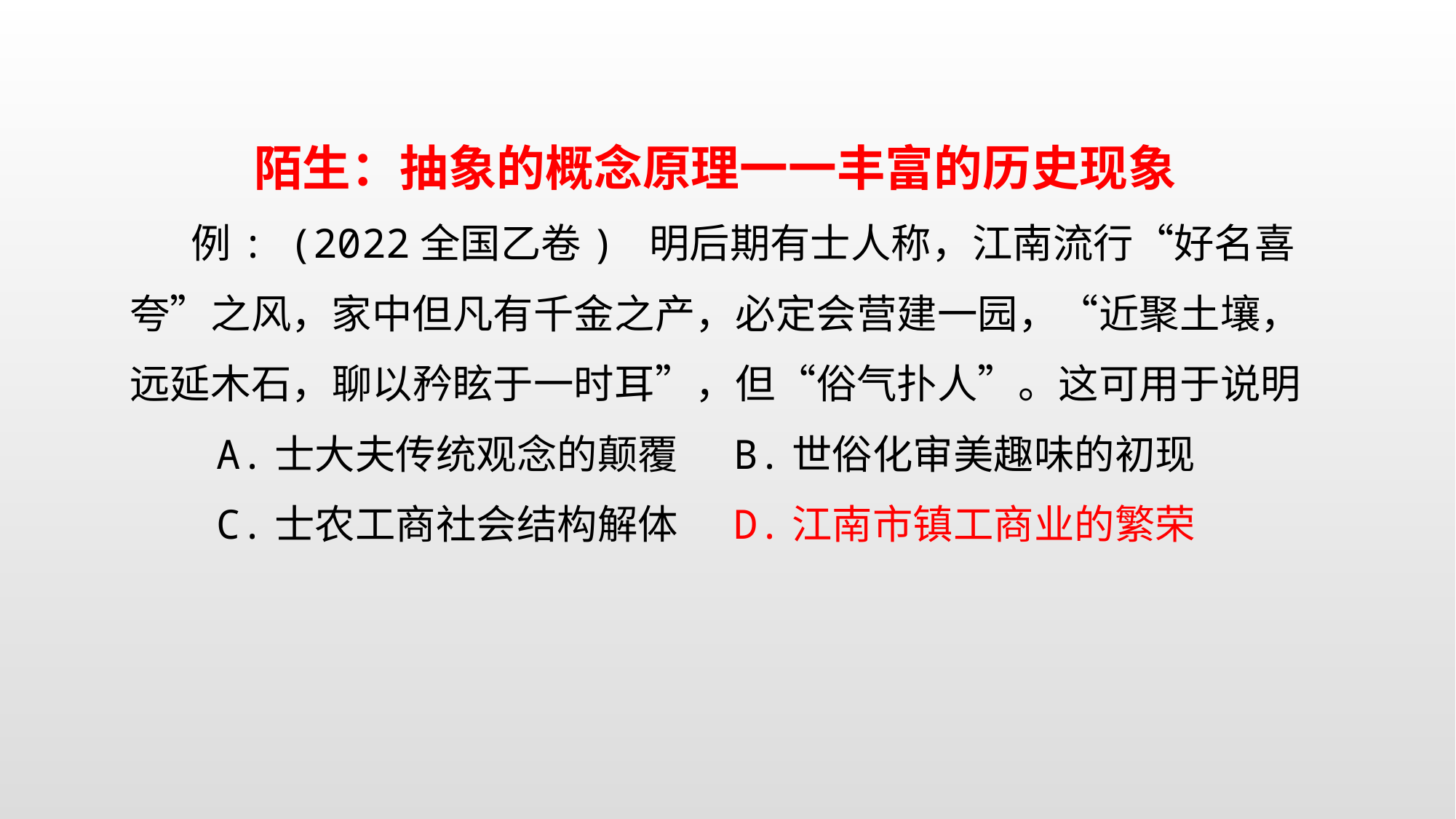

陌生：抽象的概念原理一一丰富的历史现象
     例: (2022全国乙卷) 明后期有士人称，江南流行“好名喜夸”之风，家中但凡有千金之产，必定会营建一园，“近聚土壤，远延木石，聊以矜眩于一时耳”，但“俗气扑人”。这可用于说明
    A.士大夫传统观念的颠覆     B.世俗化审美趣味的初现
    C.士农工商社会结构解体     D.江南市镇工商业的繁荣